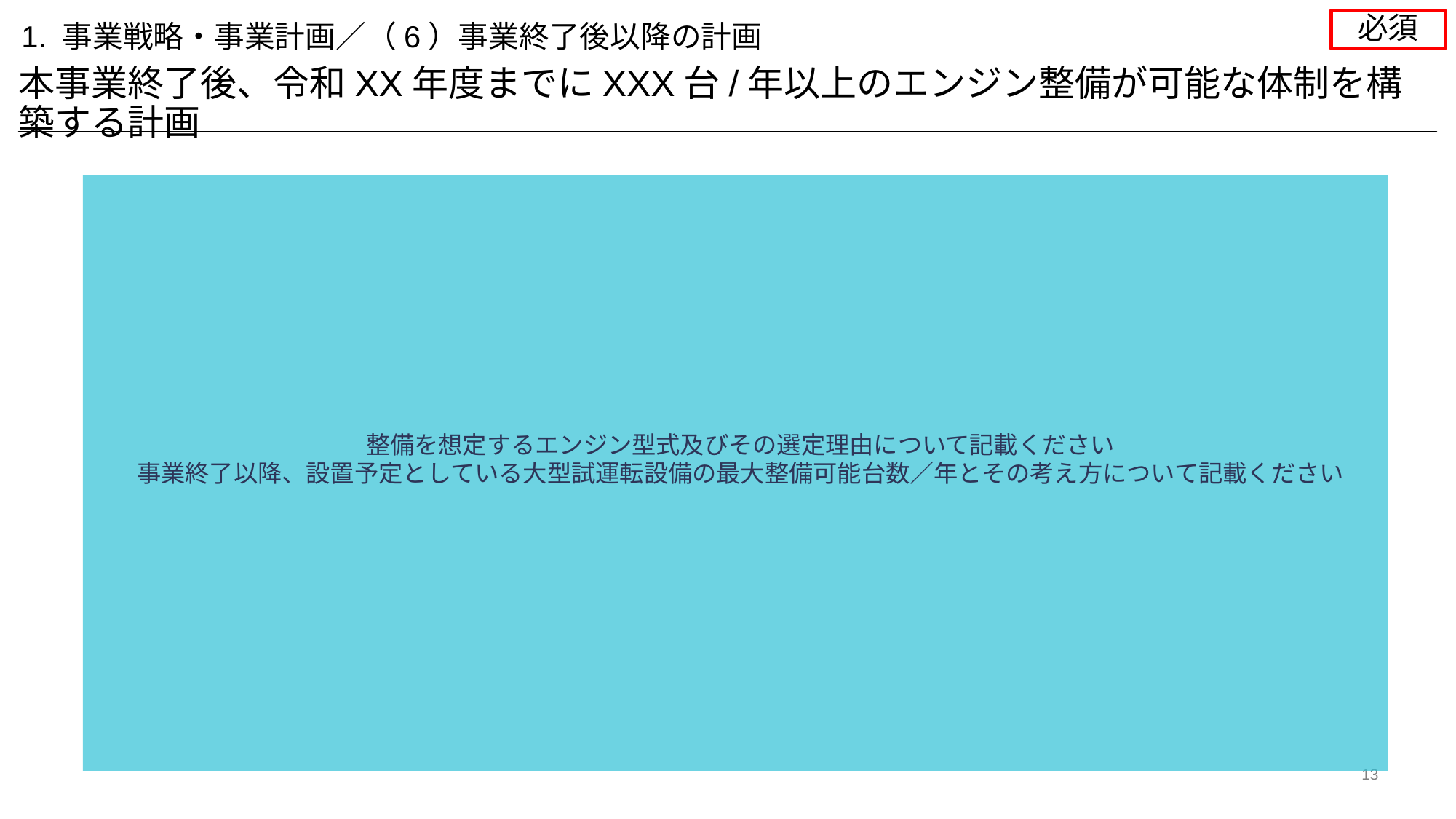

必須
1. 事業戦略・事業計画／（6）事業終了後以降の計画
本事業終了後、令和XX年度までにXXX台/年以上のエンジン整備が可能な体制を構築する計画
整備を想定するエンジン型式及びその選定理由について記載ください
事業終了以降、設置予定としている大型試運転設備の最大整備可能台数／年とその考え方について記載ください